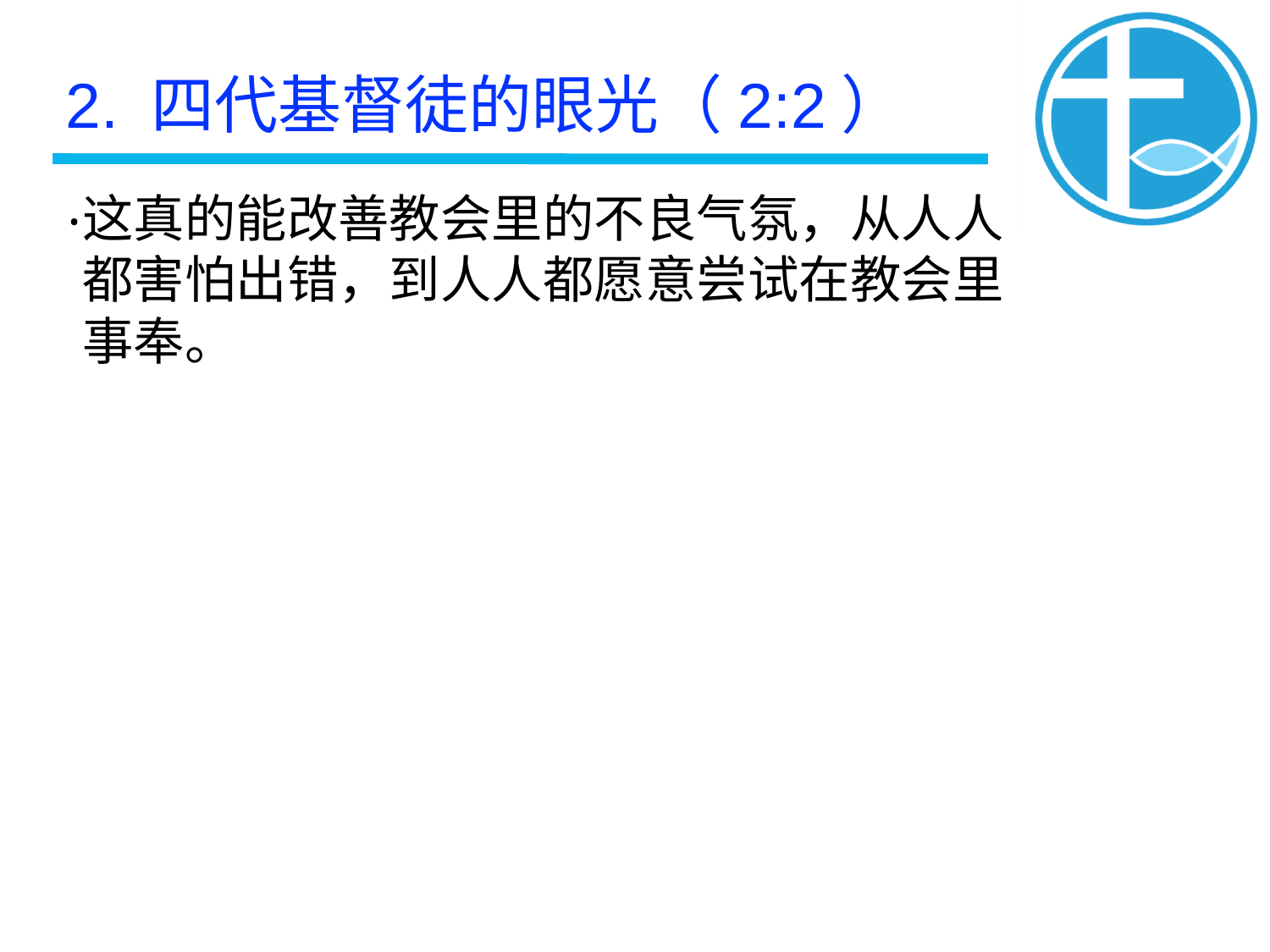

2. 四代基督徒的眼光（2:2）
这真的能改善教会里的不良气氛，从人人都害怕出错，到人人都愿意尝试在教会里事奉。